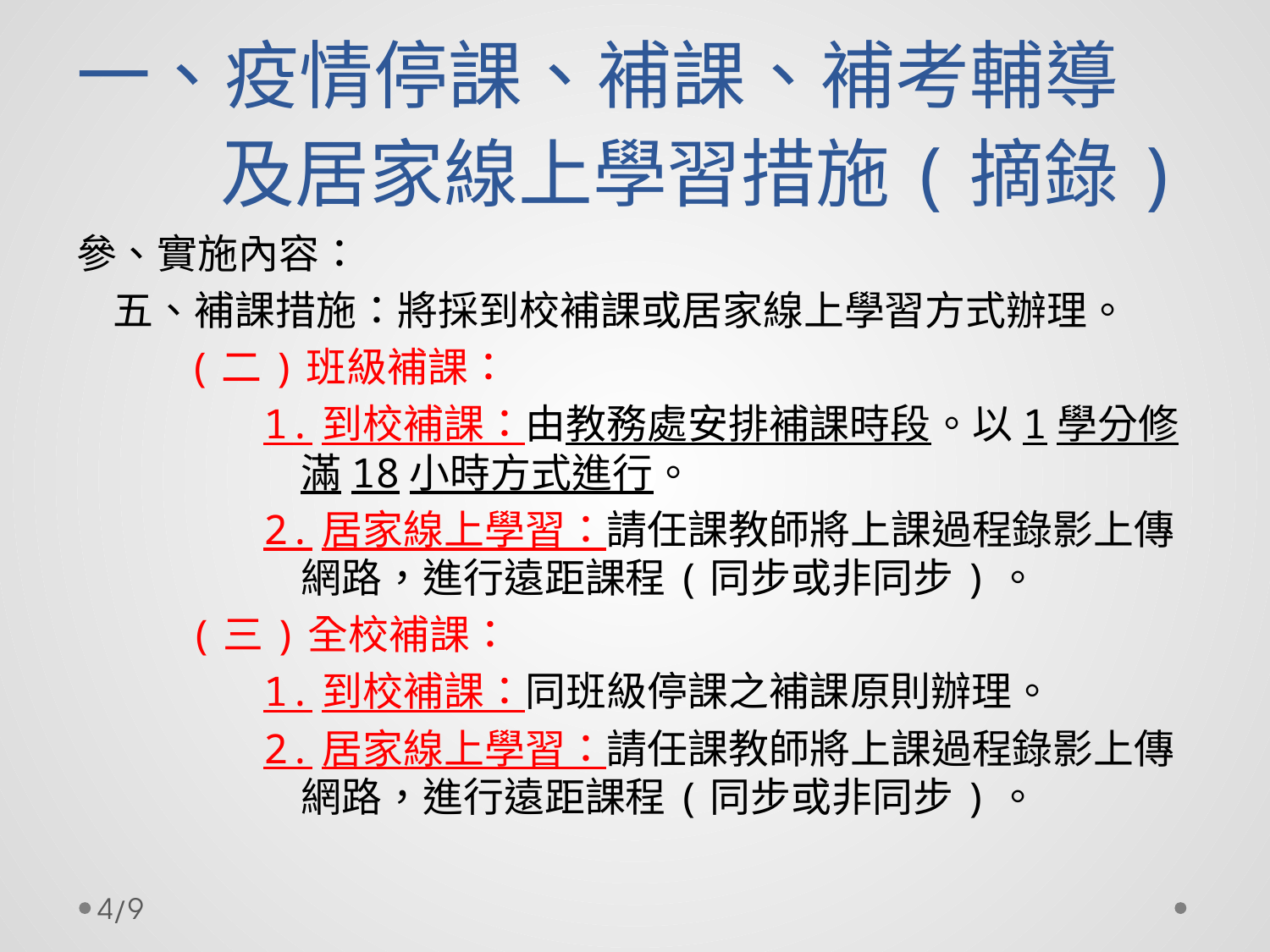

# 一、疫情停課、補課、補考輔導及居家線上學習措施(摘錄)
參、實施內容：
五、補課措施：將採到校補課或居家線上學習方式辦理。
(二)班級補課：
1.到校補課：由教務處安排補課時段。以1學分修滿18小時方式進行。
2.居家線上學習：請任課教師將上課過程錄影上傳網路，進行遠距課程(同步或非同步)。
(三)全校補課：
1.到校補課：同班級停課之補課原則辦理。
2.居家線上學習：請任課教師將上課過程錄影上傳網路，進行遠距課程(同步或非同步)。

4/9